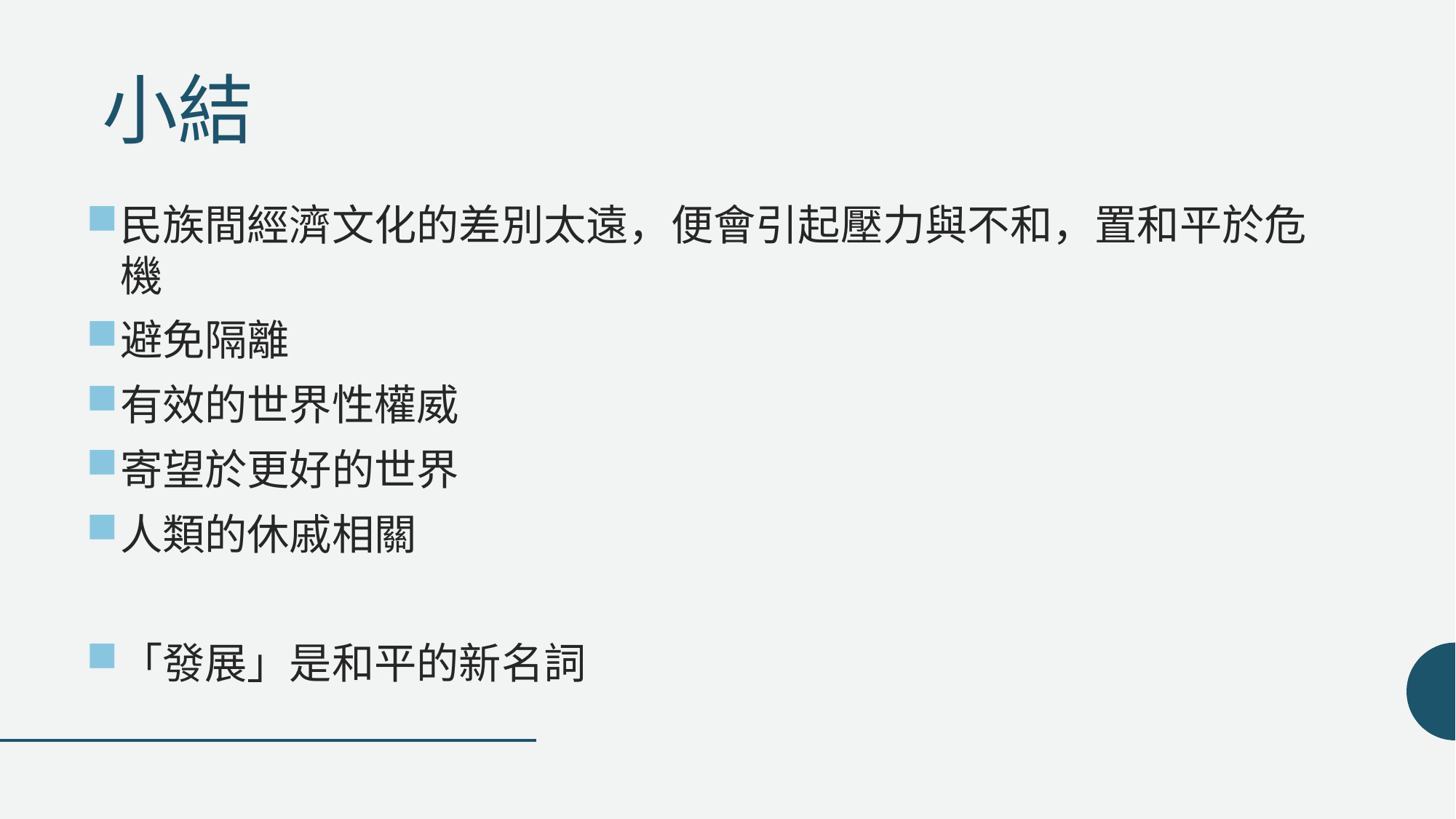

# 小結
民族間經濟文化的差別太遠，便會引起壓力與不和，置和平於危機
避免隔離
有效的世界性權威
寄望於更好的世界
人類的休戚相關

「發展」是和平的新名詞